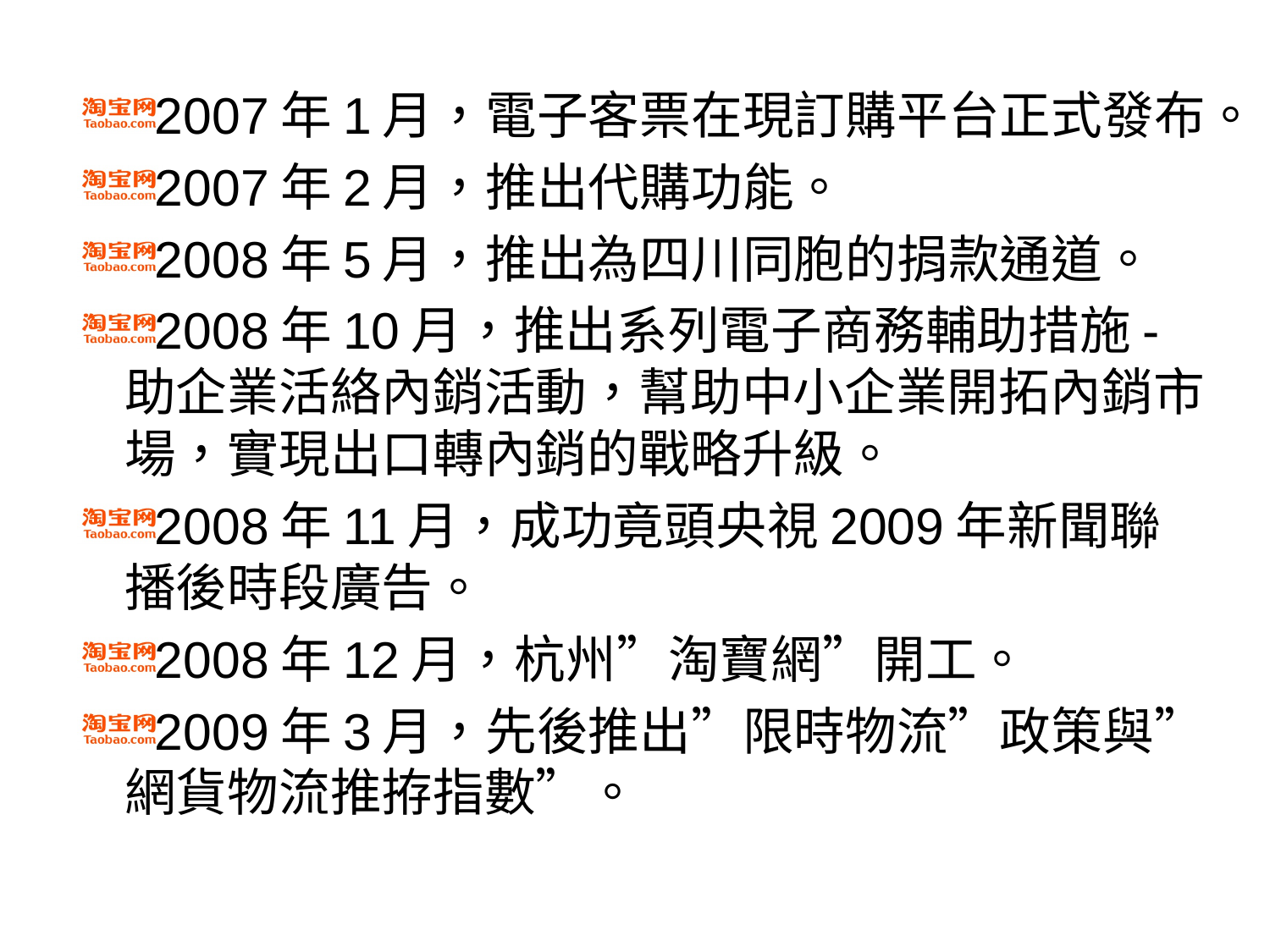

2007年1月，電子客票在現訂購平台正式發布。
2007年2月，推出代購功能。
2008年5月，推出為四川同胞的捐款通道。
2008年10月，推出系列電子商務輔助措施-助企業活絡內銷活動，幫助中小企業開拓內銷市場，實現出口轉內銷的戰略升級。
2008年11月，成功竟頭央視2009年新聞聯播後時段廣告。
2008年12月，杭州”淘寶網”開工。
2009年3月，先後推出”限時物流”政策與”網貨物流推拵指數”。